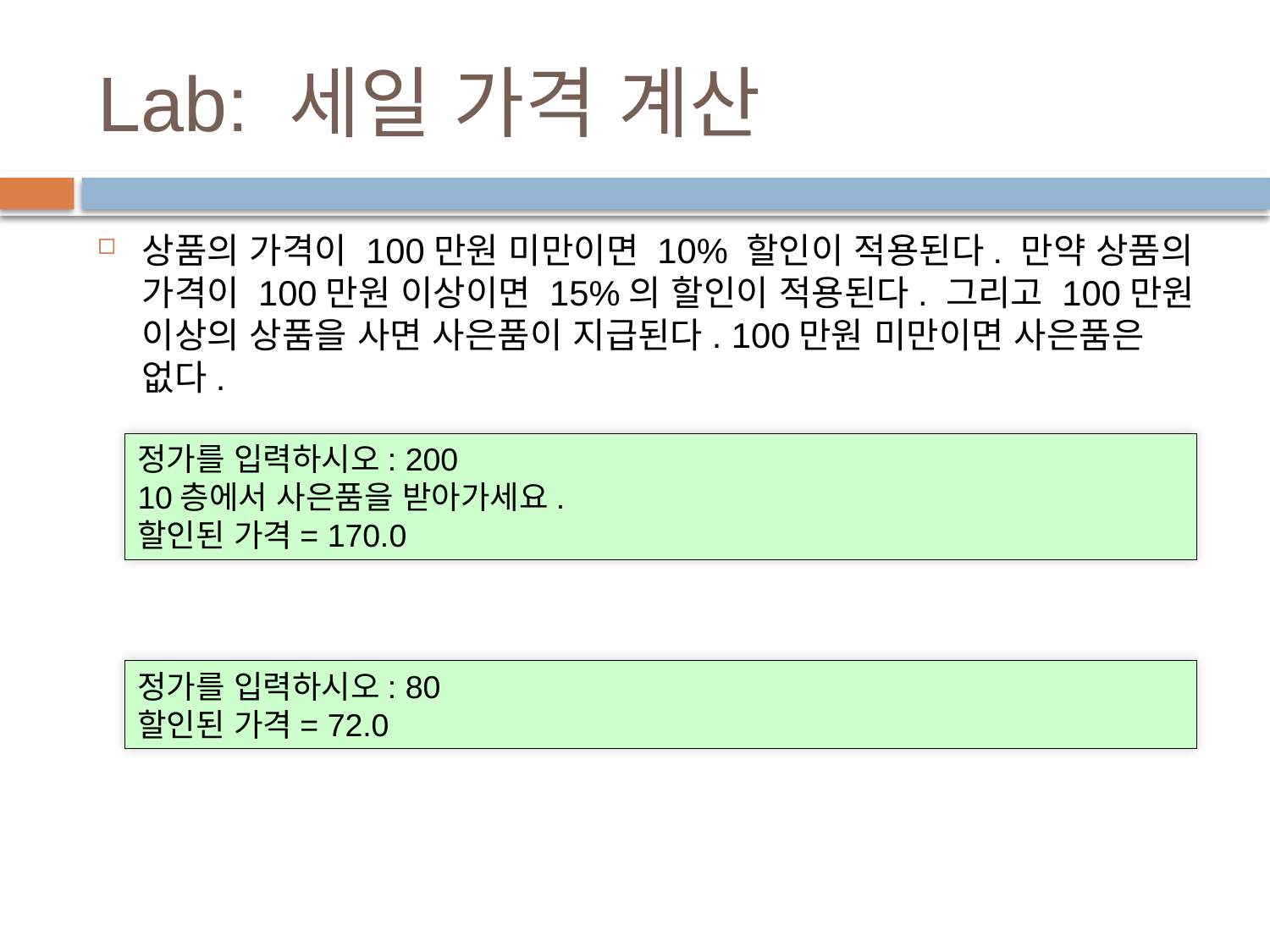

# Lab: 세일 가격 계산
상품의 가격이 100만원 미만이면 10% 할인이 적용된다. 만약 상품의 가격이 100만원 이상이면 15%의 할인이 적용된다. 그리고 100만원 이상의 상품을 사면 사은품이 지급된다. 100만원 미만이면 사은품은 없다.
정가를 입력하시오: 200
10층에서 사은품을 받아가세요.
할인된 가격= 170.0
정가를 입력하시오: 80
할인된 가격= 72.0